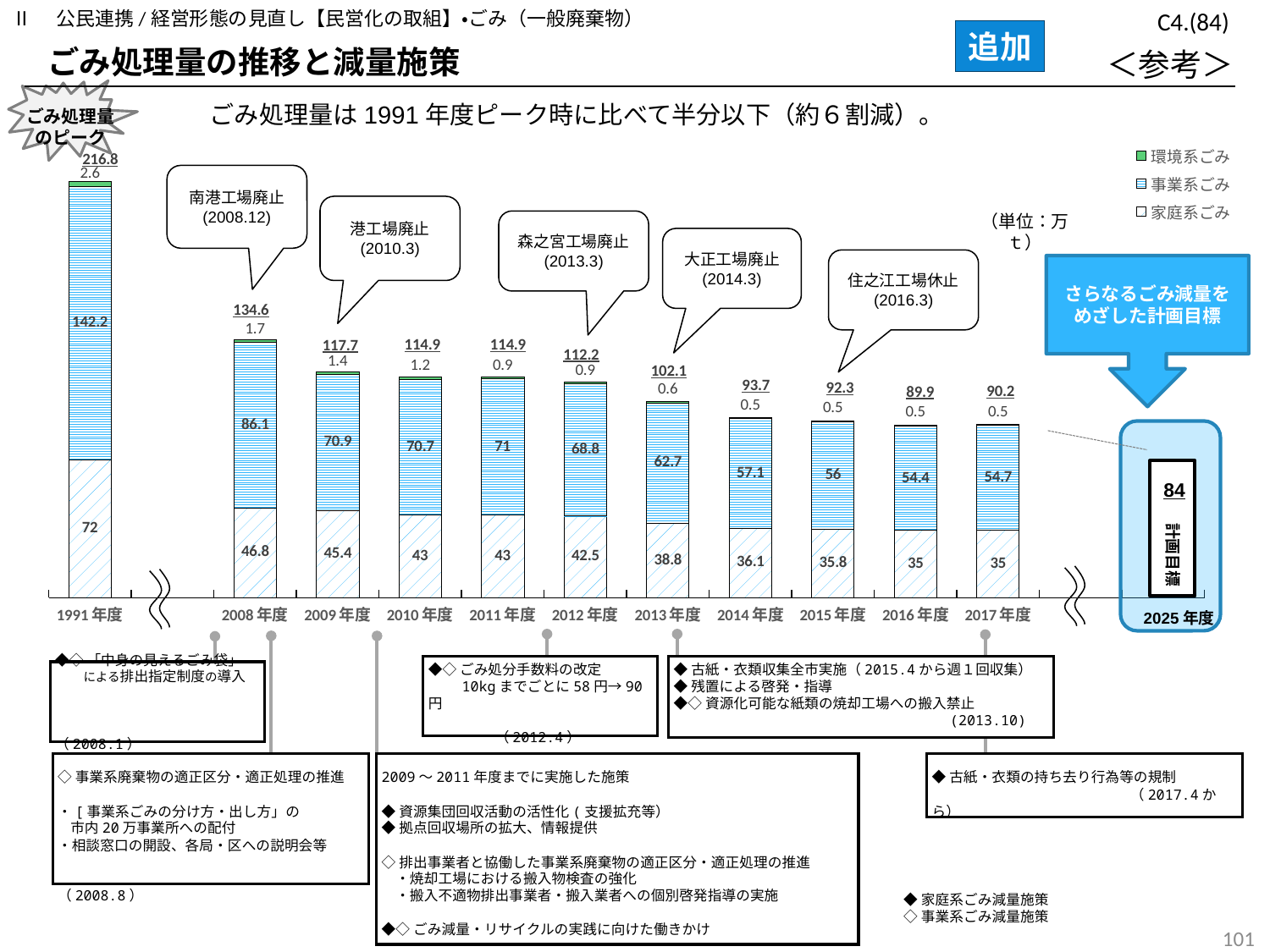

Ⅱ　公民連携/経営形態の見直し【民営化の取組】・ごみ（一般廃棄物）
C4.(84)

### Chart

| Category | 合　　　　計 |
|---|---|
| 1991年度 | 216.79999999999998 |
|  | None |
| 2008年度 | 134.59999999999997 |
| 2009年度 | 117.70000000000002 |
| 2010年度 | 114.9 |
| 2011年度 | 114.9 |
| 2012年度 | 112.2 |
| 2013年度 | 102.1 |
| 2014年度 | 93.7 |
| 2015年度 | 92.3 |
| 2016年度 | 89.9 |
| 2017年度 | 90.2 |
追加
ごみ処理量の推移と減量施策
＜参考＞

ごみ処理量
のピーク
　　ごみ処理量は1991年度ピーク時に比べて半分以下（約６割減）。

### Chart

| Category | 家庭系ごみ | 事業系ごみ | 環境系ごみ |
|---|---|---|---|
| 1991年度 | 72.0 | 142.2 | 2.6 |
|  | None | None | None |
| 2008年度 | 46.8 | 86.1 | 1.7 |
| 2009年度 | 45.4 | 70.9 | 1.4 |
| 2010年度 | 43.0 | 70.7 | 1.2 |
| 2011年度 | 43.0 | 71.0 | 0.9 |
| 2012年度 | 42.5 | 68.8 | 0.9 |
| 2013年度 | 38.8 | 62.7 | 0.6 |
| 2014年度 | 36.1 | 57.1 | 0.5 |
| 2015年度 | 35.8 | 56.0 | 0.5 |
| 2016年度 | 35.0 | 54.4 | 0.5 |
| 2017年度 | 35.0 | 54.7 | 0.5 |
南港工場廃止
(2008.12)
港工場廃止
(2010.3)
森之宮工場廃止
(2013.3)
（単位：万ｔ）
大正工場廃止
(2014.3)
住之江工場休止
(2016.3)
さらなるごみ減量を
めざした計画目標

  計画目標
84

2025年度
◆古紙・衣類収集全市実施（2015.4から週１回収集）
◆残置による啓発・指導
◆◇資源化可能な紙類の焼却工場への搬入禁止
  　　　     　　　　　　　　　　  　　　　(2013.10)
◆◇ごみ処分手数料の改定
    10kgまでごとに58円→90円

                    （2012.4）
◆◇「中身の見えるごみ袋」
　　による排出指定制度の導入

　　　　　　　　　（2008.1）
◇事業系廃棄物の適正区分・適正処理の推進
・[事業系ごみの分け方・出し方」の
   市内20万事業所への配付
・相談窓口の開設、各局・区への説明会等

　　　　　　　　　　　　　　　　（2008.8）
2009～2011年度までに実施した施策

◆資源集団回収活動の活性化(支援拡充等）
◆拠点回収場所の拡大、情報提供

◇排出事業者と協働した事業系廃棄物の適正区分・適正処理の推進
　・焼却工場における搬入物検査の強化
　・搬入不適物排出事業者・搬入業者への個別啓発指導の実施

◆◇ごみ減量・リサイクルの実践に向けた働きかけ
◆古紙・衣類の持ち去り行為等の規制
　　　　　　　　　　　　　　（2017.4から）
◆家庭系ごみ減量施策
◇事業系ごみ減量施策
101